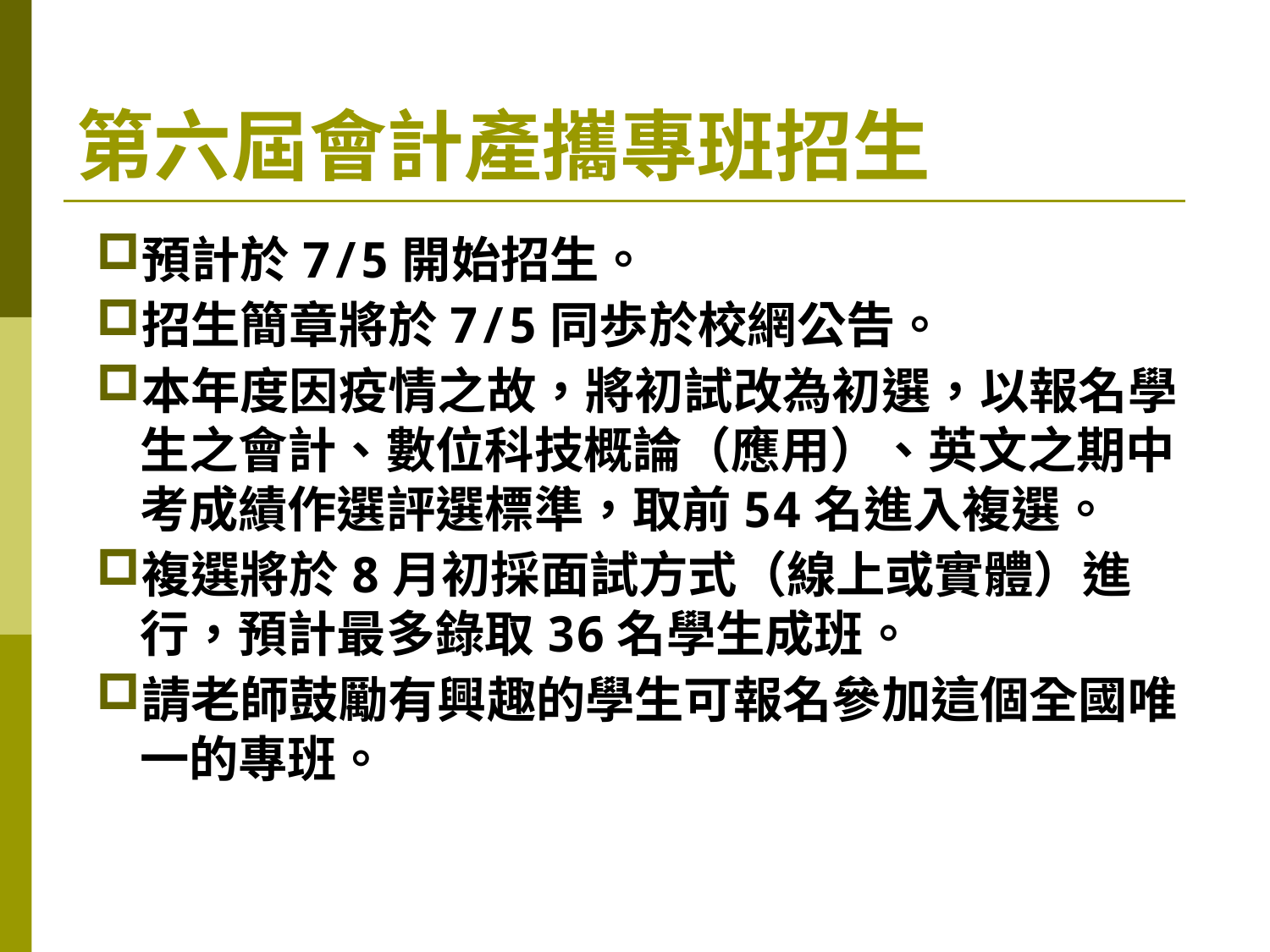

# 第六屆會計產攜專班招生
預計於7/5開始招生。
招生簡章將於7/5同歩於校網公告。
本年度因疫情之故，將初試改為初選，以報名學生之會計、數位科技概論（應用）、英文之期中考成績作選評選標準，取前54名進入複選。
複選將於8月初採面試方式（線上或實體）進行，預計最多錄取36名學生成班。
請老師鼓勵有興趣的學生可報名參加這個全國唯一的專班。